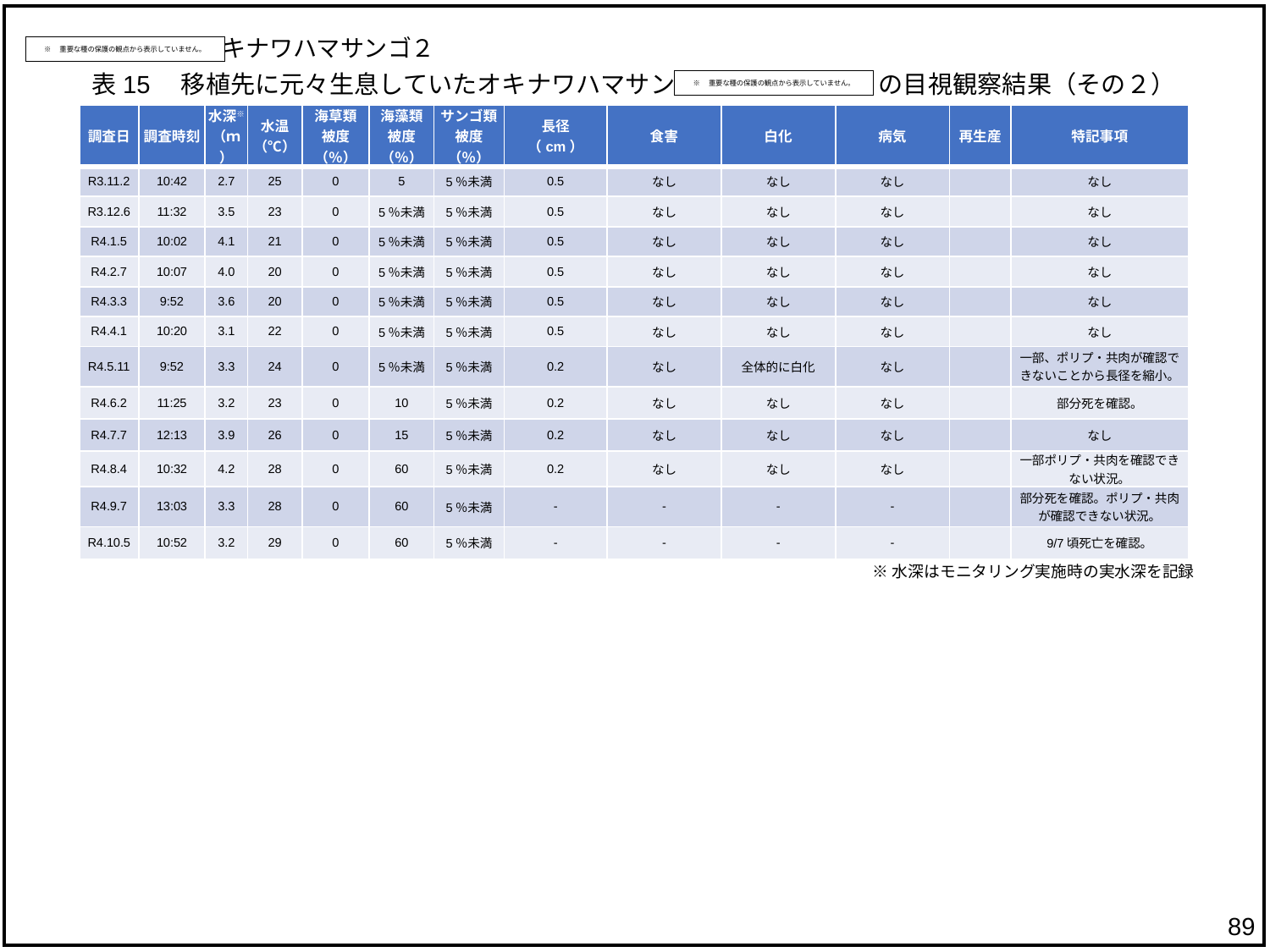

オキナワハマサンゴ２
※　重要な種の保護の観点から表示していません。
表15　移植先に元々生息していたオキナワハマサンゴ                            ２の目視観察結果（その２）
※　重要な種の保護の観点から表示していません。
| 調査日 | 調査時刻 | 水深※ （ｍ） | 水温 （℃） | 海草類 被度（％） | 海藻類 被度（％） | サンゴ類 被度（％） | 長径 （cm） | 食害 | 白化 | 病気 | 再生産 | 特記事項 |
| --- | --- | --- | --- | --- | --- | --- | --- | --- | --- | --- | --- | --- |
| R3.11.2 | 10:42 | 2.7 | 25 | 0 | 5 | 5％未満 | 0.5 | なし | なし | なし |  | なし |
| R3.12.6 | 11:32 | 3.5 | 23 | 0 | 5％未満 | 5％未満 | 0.5 | なし | なし | なし |  | なし |
| R4.1.5 | 10:02 | 4.1 | 21 | 0 | 5％未満 | 5％未満 | 0.5 | なし | なし | なし |  | なし |
| R4.2.7 | 10:07 | 4.0 | 20 | 0 | 5％未満 | 5％未満 | 0.5 | なし | なし | なし |  | なし |
| R4.3.3 | 9:52 | 3.6 | 20 | 0 | 5％未満 | 5％未満 | 0.5 | なし | なし | なし |  | なし |
| R4.4.1 | 10:20 | 3.1 | 22 | 0 | 5％未満 | 5％未満 | 0.5 | なし | なし | なし |  | なし |
| R4.5.11 | 9:52 | 3.3 | 24 | 0 | 5％未満 | 5％未満 | 0.2 | なし | 全体的に白化 | なし |  | 一部、ポリプ・共肉が確認できないことから長径を縮小。 |
| R4.6.2 | 11:25 | 3.2 | 23 | 0 | 10 | 5％未満 | 0.2 | なし | なし | なし |  | 部分死を確認。 |
| R4.7.7 | 12:13 | 3.9 | 26 | 0 | 15 | 5％未満 | 0.2 | なし | なし | なし |  | なし |
| R4.8.4 | 10:32 | 4.2 | 28 | 0 | 60 | 5％未満 | 0.2 | なし | なし | なし |  | 一部ポリプ・共肉を確認できない状況。 |
| R4.9.7 | 13:03 | 3.3 | 28 | 0 | 60 | 5％未満 | - | - | - | - |  | 部分死を確認。ポリプ・共肉が確認できない状況。 |
| R4.10.5 | 10:52 | 3.2 | 29 | 0 | 60 | 5％未満 | - | - | - | - |  | 9/7頃死亡を確認。 |
※水深はモニタリング実施時の実水深を記録
89